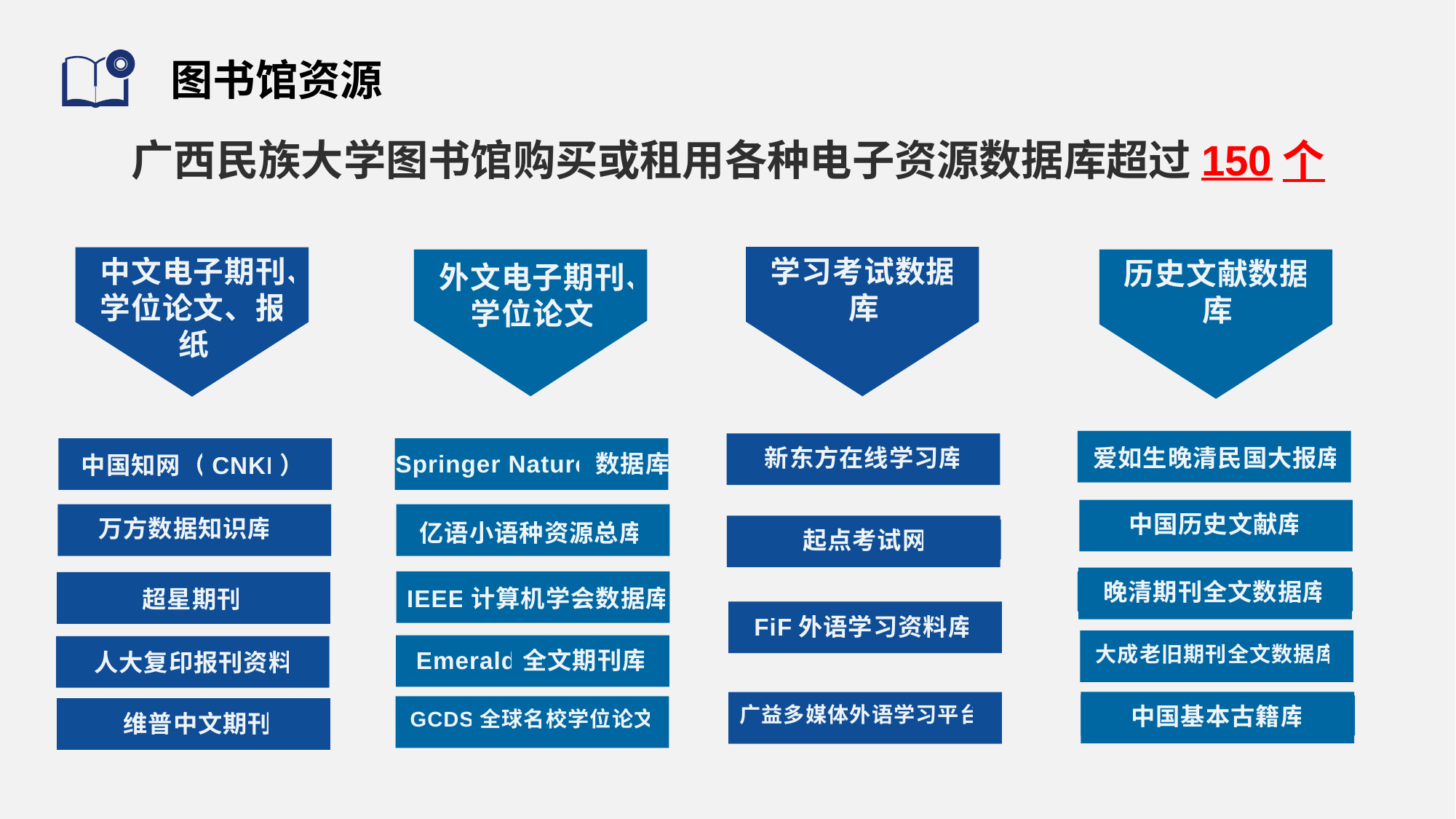

# 图书馆资源
广西民族大学图书馆购买或租用各种电子资源数据库超过150个

学习考试数据库

新东方在线学习库

起点考试网

FiF外语学习资料库

广益多媒体外语学习平台

中文电子期刊、学位论文、报纸

中国知网（CNKI）

万方数据知识库

超星期刊

人大复印报刊资料

维普中文期刊

外文电子期刊、学位论文

Springer Nature数据库

亿语小语种资源总库

IEEE计算机学会数据库

Emerald全文期刊库

GCDS全球名校学位论文

历史文献数据库

爱如生晚清民国大报库

中国历史文献库

晚清期刊全文数据库

大成老旧期刊全文数据库

中国基本古籍库